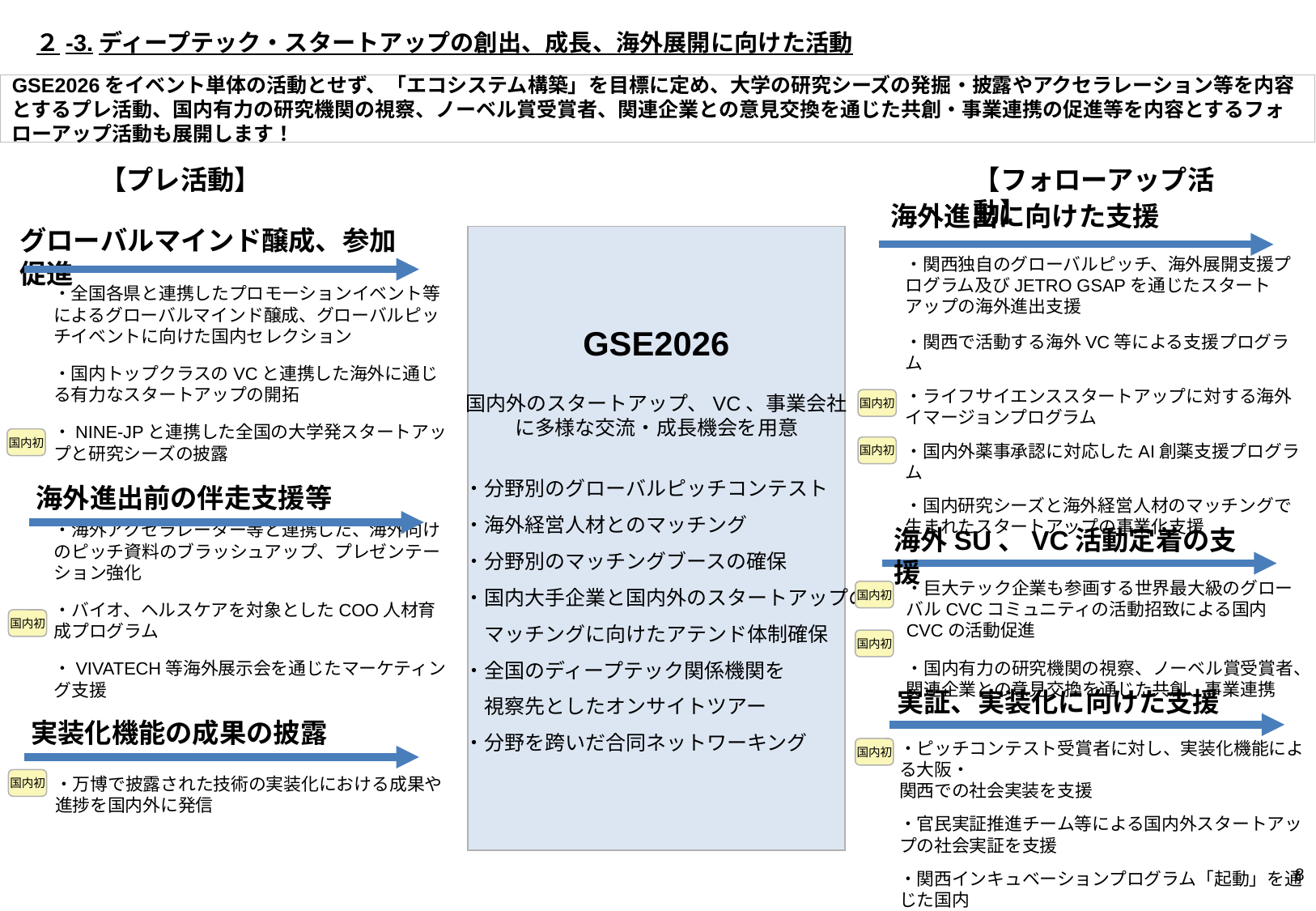

２-3.ディープテック・スタートアップの創出、成長、海外展開に向けた活動
GSE2026をイベント単体の活動とせず、「エコシステム構築」を目標に定め、大学の研究シーズの発掘・披露やアクセラレーション等を内容とするプレ活動、国内有力の研究機関の視察、ノーベル賞受賞者、関連企業との意見交換を通じた共創・事業連携の促進等を内容とするフォローアップ活動も展開します！
【フォローアップ活動】
【プレ活動】
海外進出に向けた支援
グローバルマインド醸成、参加促進
GSE2026

国内外のスタートアップ、VC、事業会社
に多様な交流・成長機会を用意

　・分野別のグローバルピッチコンテスト
　・海外経営人材とのマッチング
　・分野別のマッチングブースの確保
　・国内大手企業と国内外のスタートアップの
　　マッチングに向けたアテンド体制確保
　・全国のディープテック関係機関を
　　視察先としたオンサイトツアー
　・分野を跨いだ合同ネットワーキング
・関西独自のグローバルピッチ、海外展開支援プログラム及びJETRO GSAPを通じたスタートアップの海外進出支援

・関西で活動する海外VC等による支援プログラム

・ライフサイエンススタートアップに対する海外イマージョンプログラム

・国内外薬事承認に対応したAI創薬支援プログラム

・国内研究シーズと海外経営人材のマッチングで生まれたスタートアップの事業化支援
・全国各県と連携したプロモーションイベント等によるグローバルマインド醸成、グローバルピッチイベントに向けた国内セレクション

・国内トップクラスのVCと連携した海外に通じる有力なスタートアップの開拓

・NINE-JPと連携した全国の大学発スタートアップと研究シーズの披露

国内初
国内初
国内初
海外進出前の伴走支援等
海外SU、VC活動定着の支援
・海外アクセラレーター等と連携した、海外向けのピッチ資料のブラッシュアップ、プレゼンテーション強化

・バイオ、ヘルスケアを対象としたCOO人材育成プログラム

・VIVATECH等海外展示会を通じたマーケティング支援
・巨大テック企業も参画する世界最大級のグローバルCVCコミュニティの活動招致による国内CVCの活動促進

・国内有力の研究機関の視察、ノーベル賞受賞者、関連企業との意見交換を通じた共創、事業連携
国内初
国内初
国内初
実証、実装化に向けた支援
実装化機能の成果の披露
・ピッチコンテスト受賞者に対し、実装化機能による大阪・
関西での社会実装を支援

・官民実証推進チーム等による国内外スタートアップの社会実証を支援

・関西インキュベーションプログラム「起動」を通じた国内
大手企業等との協業による社会実装、事業化・成長
支援
国内初
国内初
・万博で披露された技術の実装化における成果や進捗を国内外に発信
8